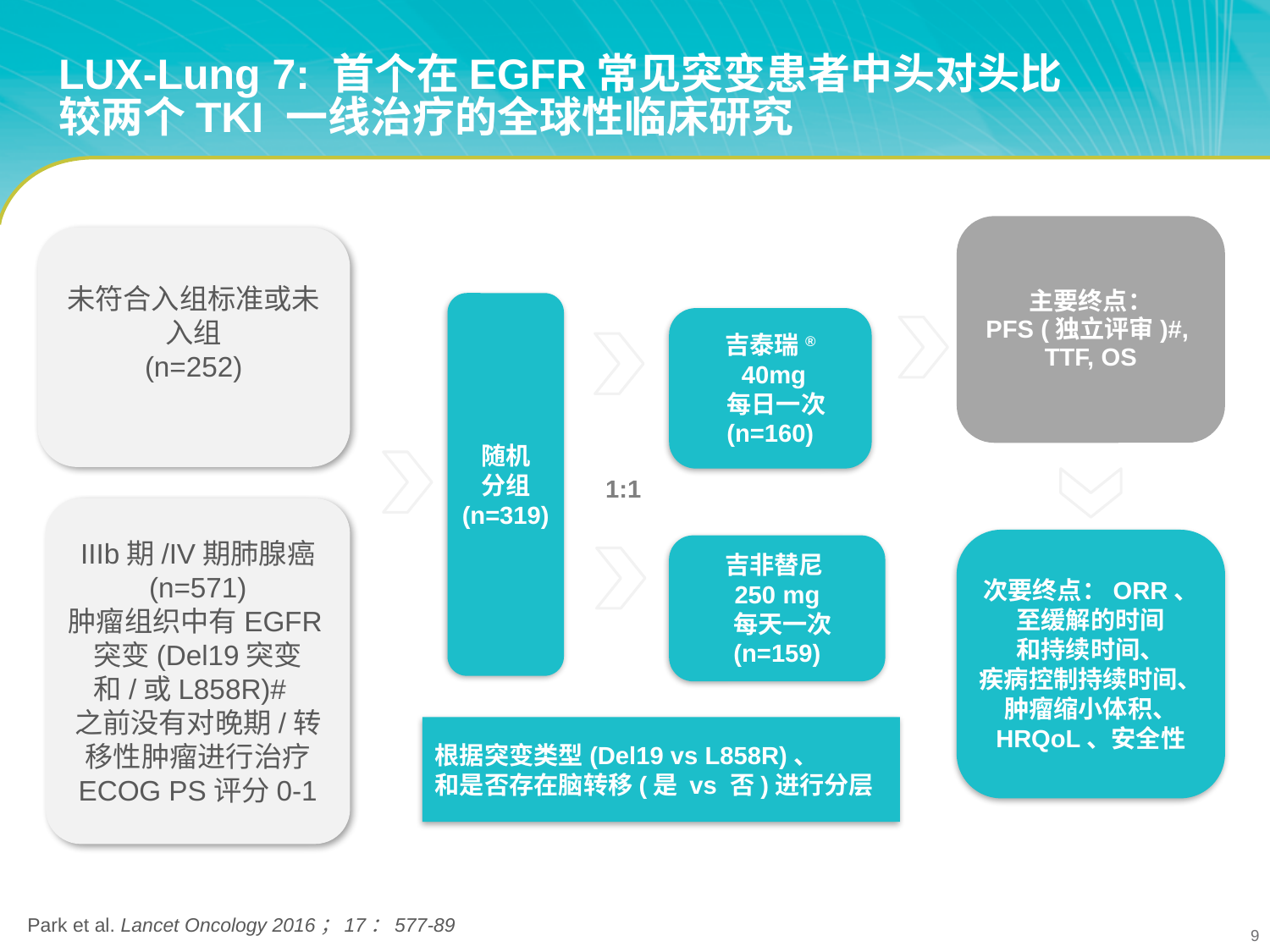

# LUX-Lung 7: 首个在EGFR常见突变患者中头对头比较两个TKI 一线治疗的全球性临床研究
主要终点：
PFS (独立评审)#,
TTF, OS
未符合入组标准或未入组
(n=252)

随机
分组
(n=319)
吉泰瑞®
 40mg
 每日一次
(n=160)

1:1
IIIb期/IV期肺腺癌 (n=571)
肿瘤组织中有EGFR突变(Del19突变和/或L858R)#
之前没有对晚期/转移性肿瘤进行治疗
ECOG PS评分0-1
次要终点：ORR、
至缓解的时间
和持续时间、
疾病控制持续时间、
肿瘤缩小体积、
HRQoL、安全性
吉非替尼
250 mg
 每天一次
(n=159)

根据突变类型(Del19 vs L858R)、
和是否存在脑转移(是 vs 否)进行分层

Park et al. Lancet Oncology 2016；17：577-89